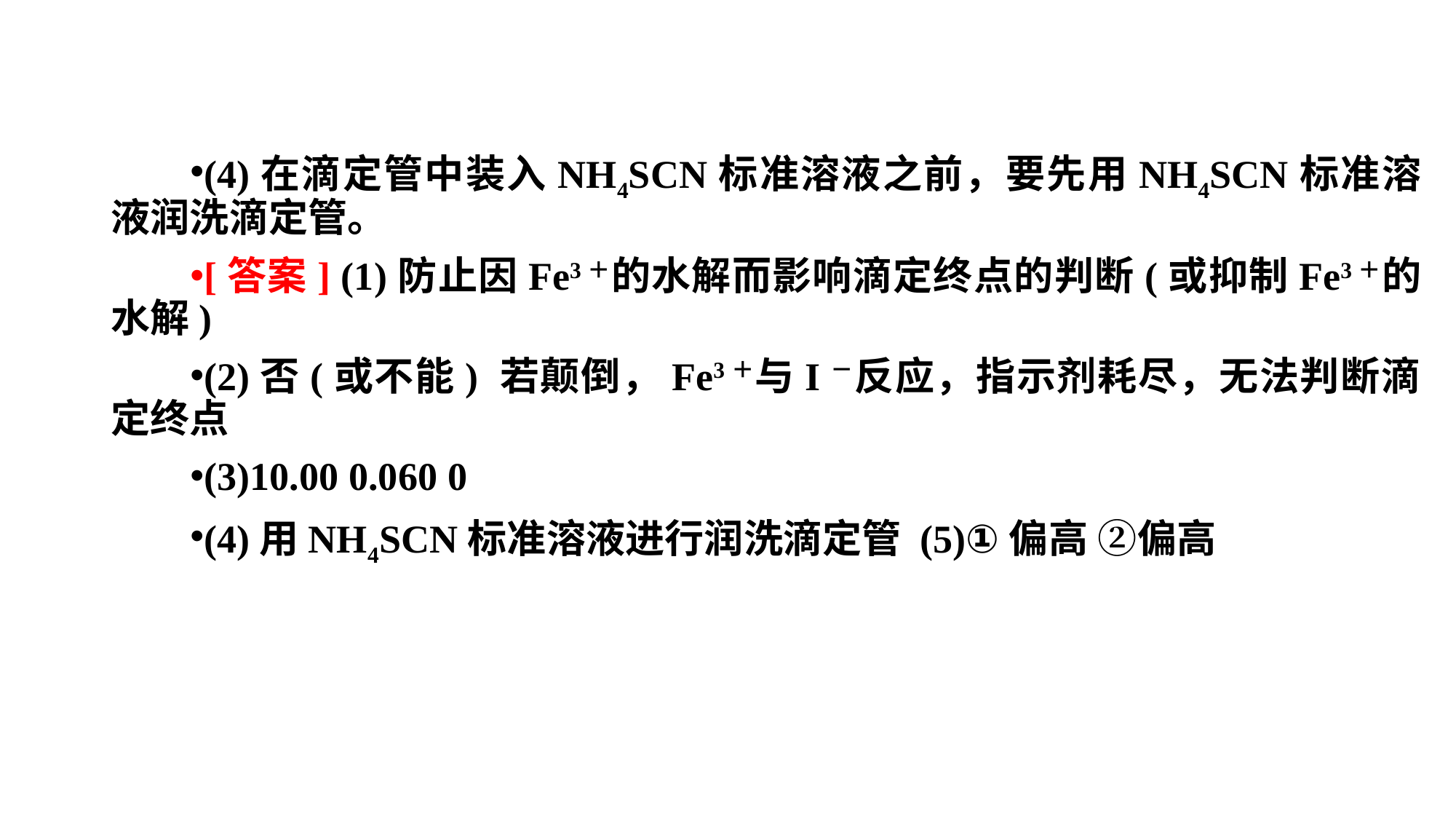

(4)在滴定管中装入NH4SCN标准溶液之前，要先用NH4SCN标准溶液润洗滴定管。
[答案] (1)防止因Fe3＋的水解而影响滴定终点的判断(或抑制Fe3＋的水解)
(2)否(或不能) 若颠倒，Fe3＋与I－反应，指示剂耗尽，无法判断滴定终点
(3)10.00 0.060 0
(4)用NH4SCN标准溶液进行润洗滴定管 (5)①偏高 ②偏高